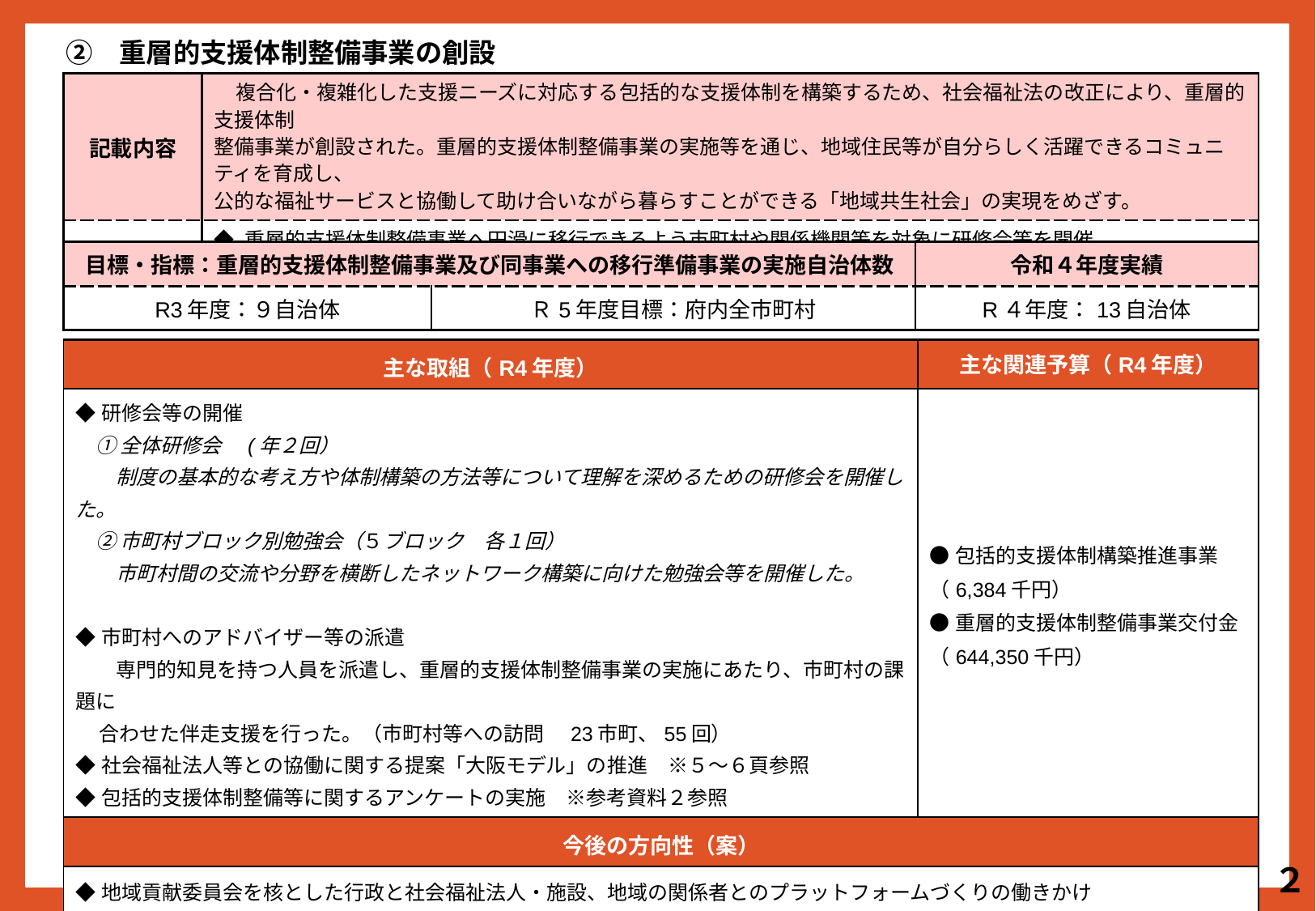

②　重層的支援体制整備事業の創設
| 記載内容 | 複合化・複雑化した支援ニーズに対応する包括的な支援体制を構築するため、社会福祉法の改正により、重層的支援体制 整備事業が創設された。重層的支援体制整備事業の実施等を通じ、地域住民等が自分らしく活躍できるコミュニティを育成し、 公的な福祉サービスと協働して助け合いながら暮らすことができる「地域共生社会」の実現をめざす。 |
| --- | --- |
| 具体的取組 | ◆ 重層的支援体制整備事業へ円滑に移行できるよう市町村や関係機関等を対象に研修会等を開催 ◆ 庁内関係機関の連携や、市町村社協、社会福祉法人、隣保館などの関係機関が連携した包括的支援体制への支援 |
| 目標・指標：重層的支援体制整備事業及び同事業への移行準備事業の実施自治体数 |  | 令和４年度実績 |
| --- | --- | --- |
| R3年度：９自治体 | Ｒ5年度目標：府内全市町村 | R４年度：13自治体 |
| 主な取組（R4年度） | 主な関連予算（R4年度） |
| --- | --- |
| ◆研修会等の開催 　① 全体研修会　(年２回） 　　制度の基本的な考え方や体制構築の方法等について理解を深めるための研修会を開催した。 　② 市町村ブロック別勉強会（５ブロック　各１回） 　　市町村間の交流や分野を横断したネットワーク構築に向けた勉強会等を開催した。　　　　 ◆市町村へのアドバイザー等の派遣　　　　　　　　　　 　　専門的知見を持つ人員を派遣し、重層的支援体制整備事業の実施にあたり、市町村の課題に 合わせた伴走支援を行った。（市町村等への訪問　23市町、55回） ◆社会福祉法人等との協働に関する提案「大阪モデル」の推進　※５～６頁参照 ◆包括的支援体制整備等に関するアンケートの実施　※参考資料２参照 | ●包括的支援体制構築推進事業 （6,384千円） ●重層的支援体制整備事業交付金 （644,350千円） |
| 今後の方向性（案） |  |
| ◆地域貢献委員会を核とした行政と社会福祉法人・施設、地域の関係者とのプラットフォームづくりの働きかけ ◆単独の市町村では難しい支援に対する広域的な支援策についての検討 ◆地域で多機関との協働が出来る人材育成の検討 |  |
２